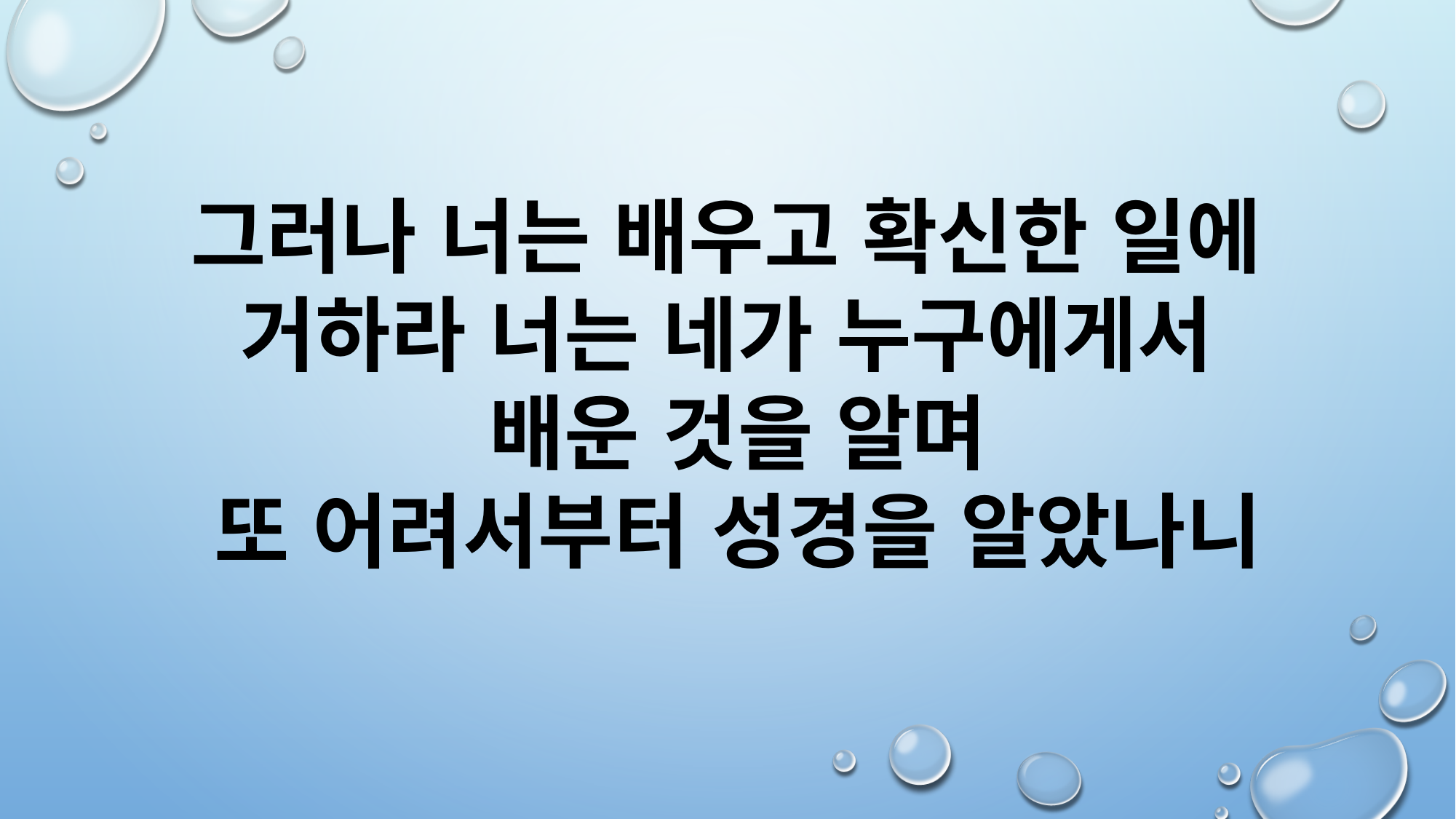

그러나 너는 배우고 확신한 일에
거하라 너는 네가 누구에게서
배운 것을 알며
또 어려서부터 성경을 알았나니